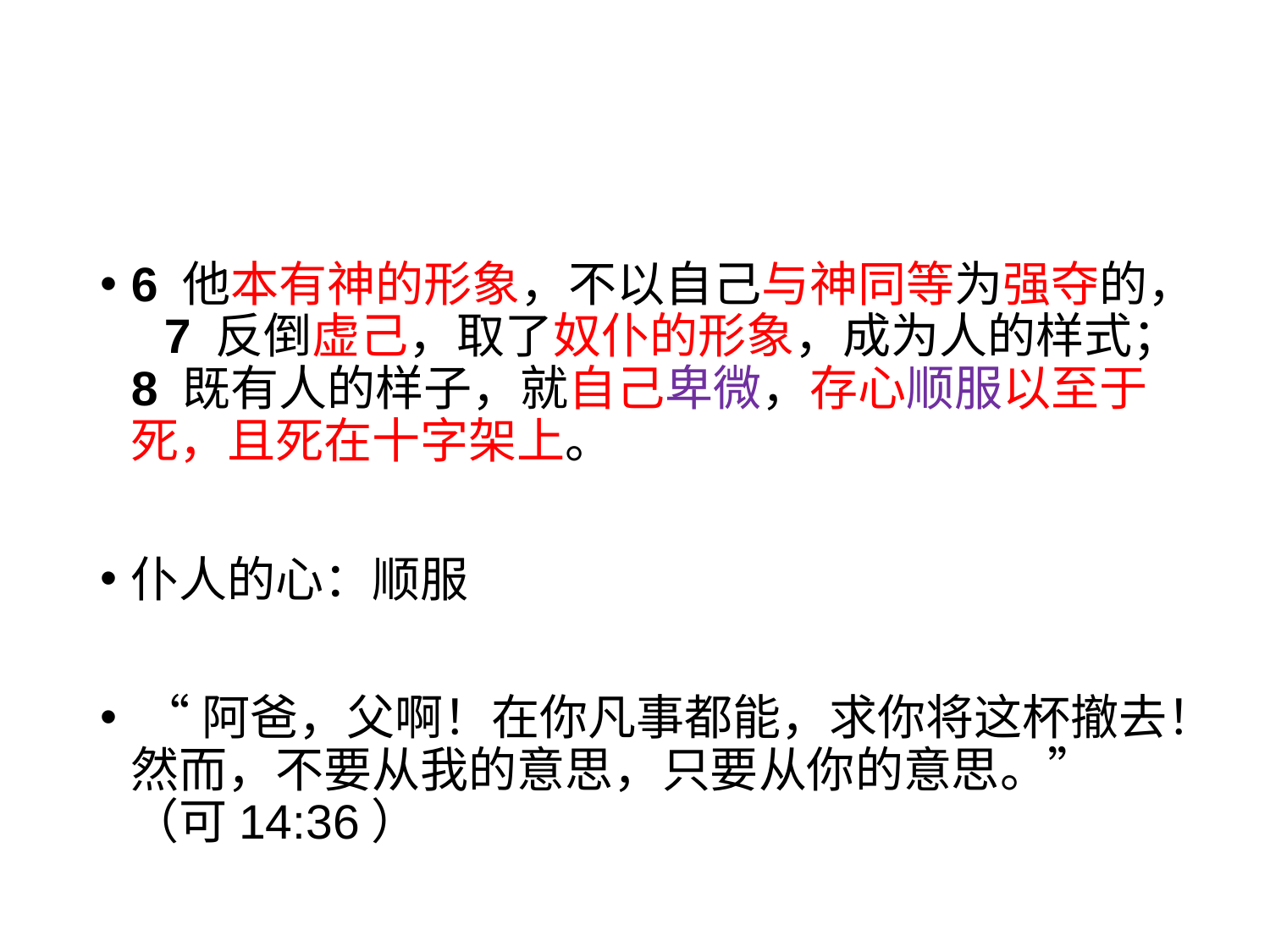

#
6 他本有神的形象，不以自己与神同等为强夺的，  7 反倒虚己，取了奴仆的形象，成为人的样式；8 既有人的样子，就自己卑微，存心顺服以至于死，且死在十字架上。

仆人的心：顺服

 “阿爸，父啊！在你凡事都能，求你将这杯撤去！然而，不要从我的意思，只要从你的意思。”（可14:36）